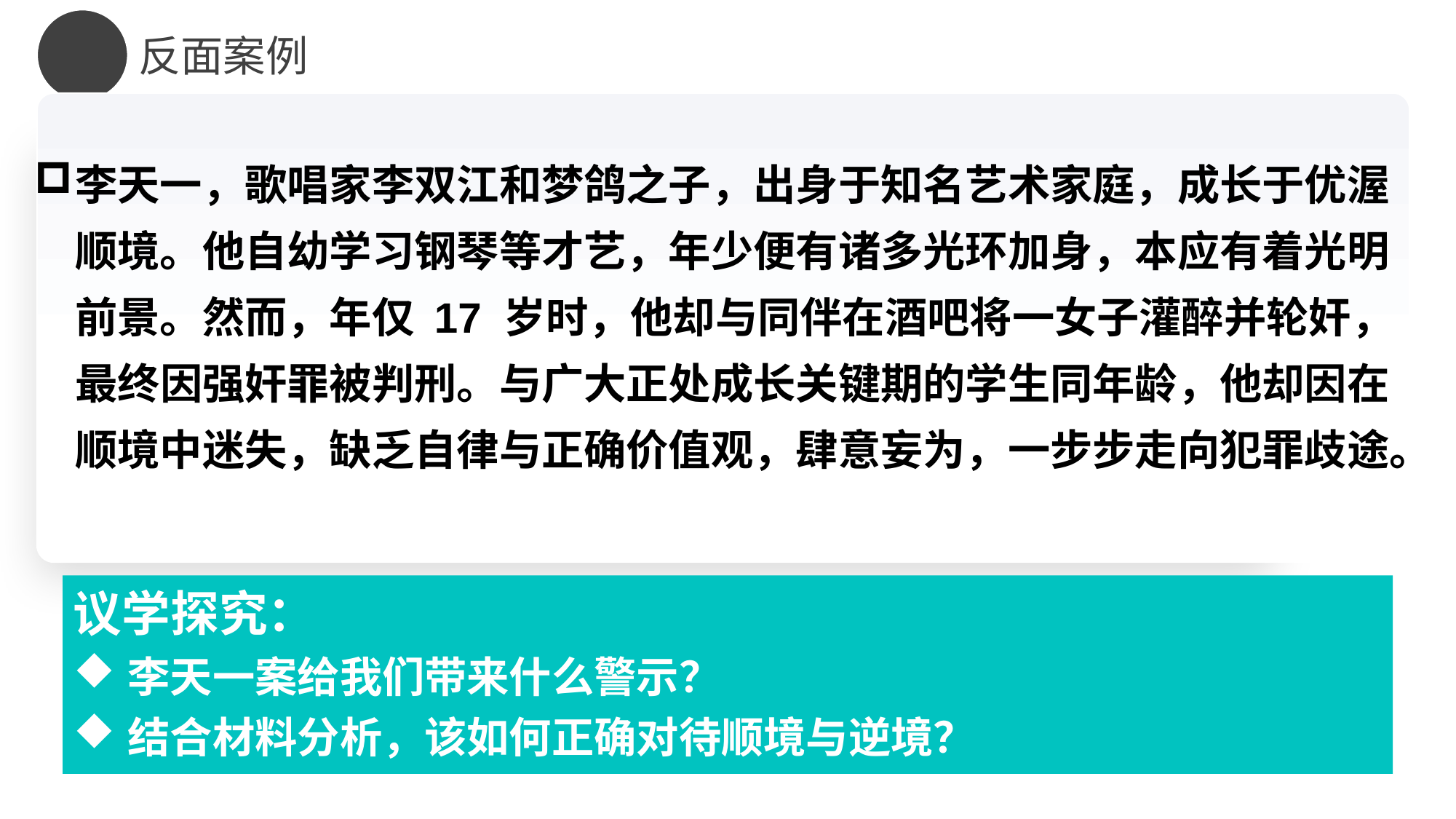

聿见思政统编新教材教学网 www.yjsz2020.cn 原创作品

反面案例

李天一，歌唱家李双江和梦鸽之子，出身于知名艺术家庭，成长于优渥顺境。他自幼学习钢琴等才艺，年少便有诸多光环加身，本应有着光明前景。然而，年仅 17 岁时，他却与同伴在酒吧将一女子灌醉并轮奸，最终因强奸罪被判刑。与广大正处成长关键期的学生同年龄，他却因在顺境中迷失，缺乏自律与正确价值观，肆意妄为，一步步走向犯罪歧途。
议学探究：
李天一案给我们带来什么警示？
结合材料分析，该如何正确对待顺境与逆境？